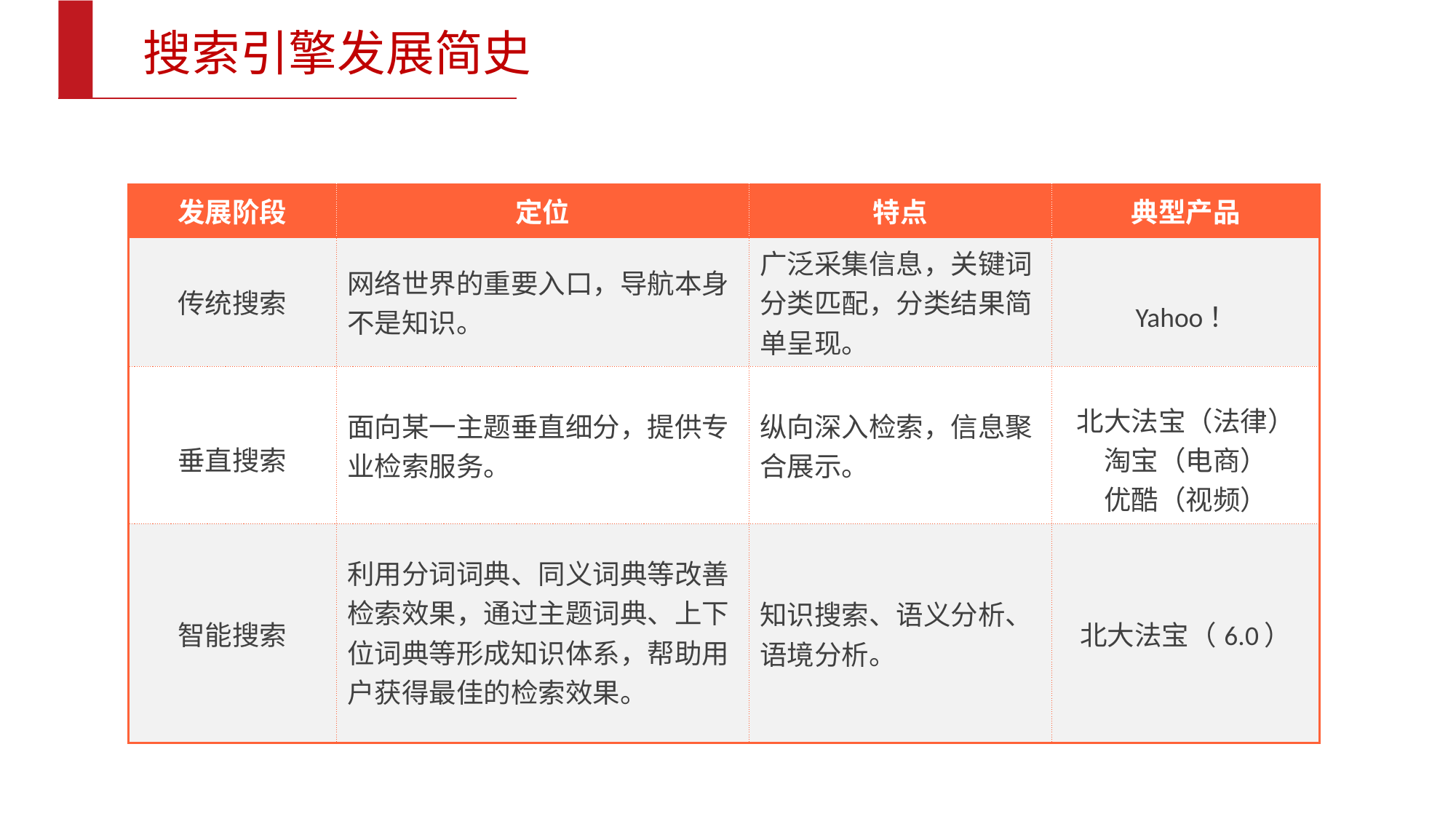

搜索引擎发展简史
| 发展阶段 | 定位 | 特点 | 典型产品 |
| --- | --- | --- | --- |
| 传统搜索 | 网络世界的重要入口，导航本身不是知识。 | 广泛采集信息，关键词分类匹配，分类结果简单呈现。 | Yahoo！ |
| 垂直搜索 | 面向某一主题垂直细分，提供专业检索服务。 | 纵向深入检索，信息聚合展示。 | 北大法宝（法律） 淘宝（电商） 优酷（视频） |
| 智能搜索 | 利用分词词典、同义词典等改善检索效果，通过主题词典、上下位词典等形成知识体系，帮助用户获得最佳的检索效果。﻿ | 知识搜索、语义分析、语境分析。 | 北大法宝（6.0） |